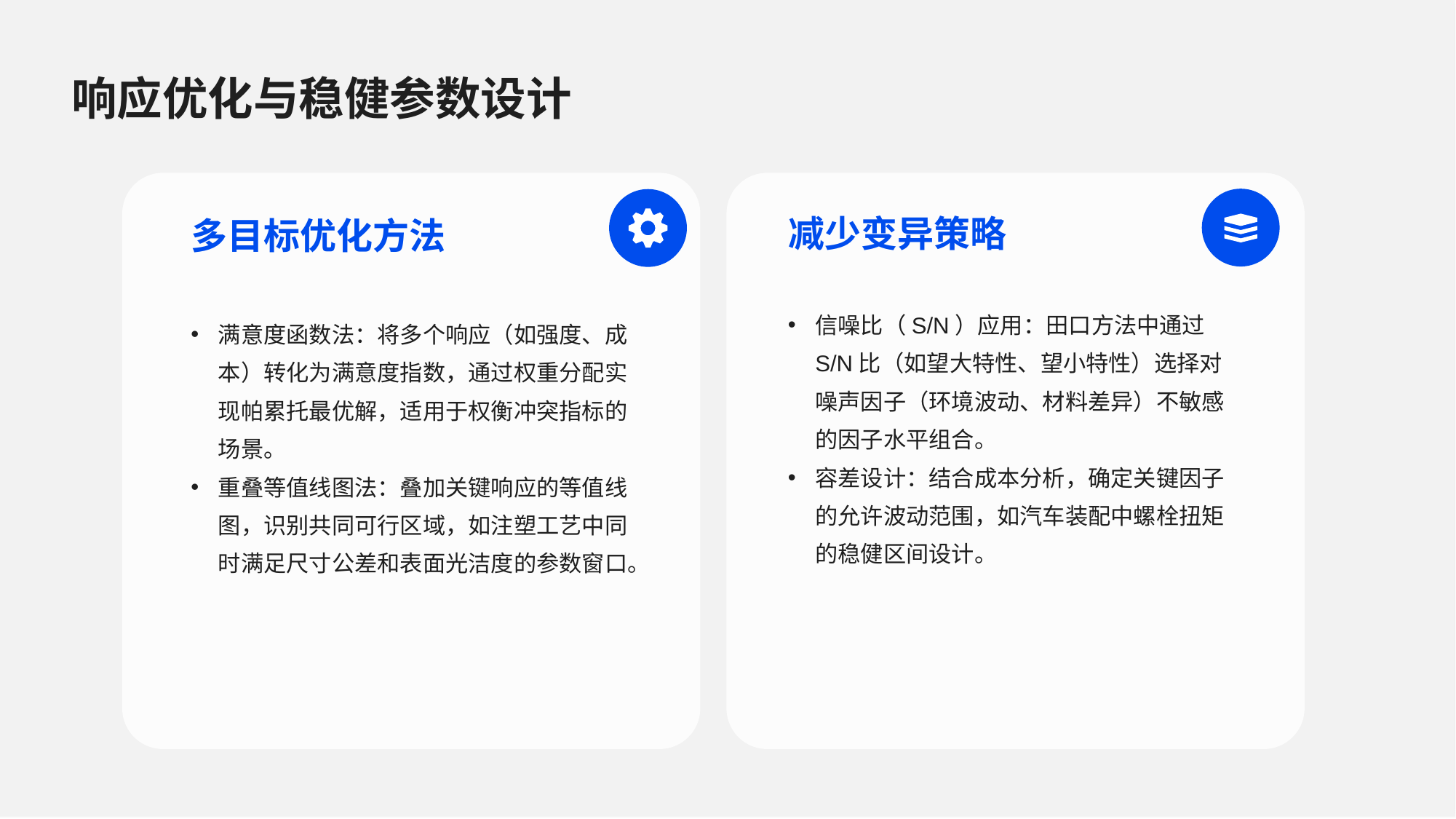

响应优化与稳健参数设计

减少变异策略
多目标优化方法

信噪比（S/N）应用：田口方法中通过S/N比（如望大特性、望小特性）选择对噪声因子（环境波动、材料差异）不敏感的因子水平组合。
容差设计：结合成本分析，确定关键因子的允许波动范围，如汽车装配中螺栓扭矩的稳健区间设计。
满意度函数法：将多个响应（如强度、成本）转化为满意度指数，通过权重分配实现帕累托最优解，适用于权衡冲突指标的场景。
重叠等值线图法：叠加关键响应的等值线图，识别共同可行区域，如注塑工艺中同时满足尺寸公差和表面光洁度的参数窗口。